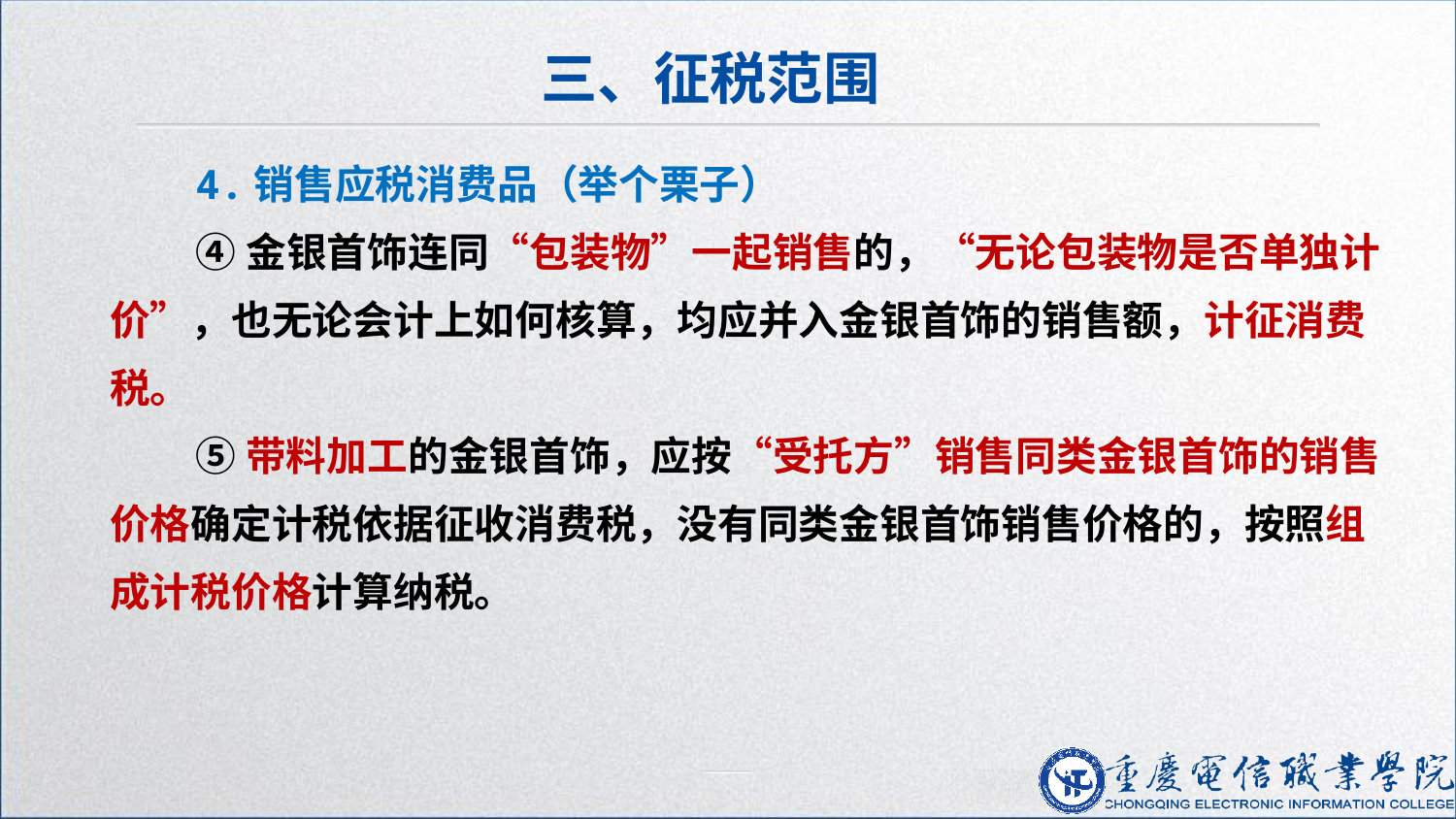

三、征税范围
4.销售应税消费品（举个栗子）
④金银首饰连同“包装物”一起销售的，“无论包装物是否单独计价”，也无论会计上如何核算，均应并入金银首饰的销售额，计征消费税。
⑤带料加工的金银首饰，应按“受托方”销售同类金银首饰的销售价格确定计税依据征收消费税，没有同类金银首饰销售价格的，按照组成计税价格计算纳税。